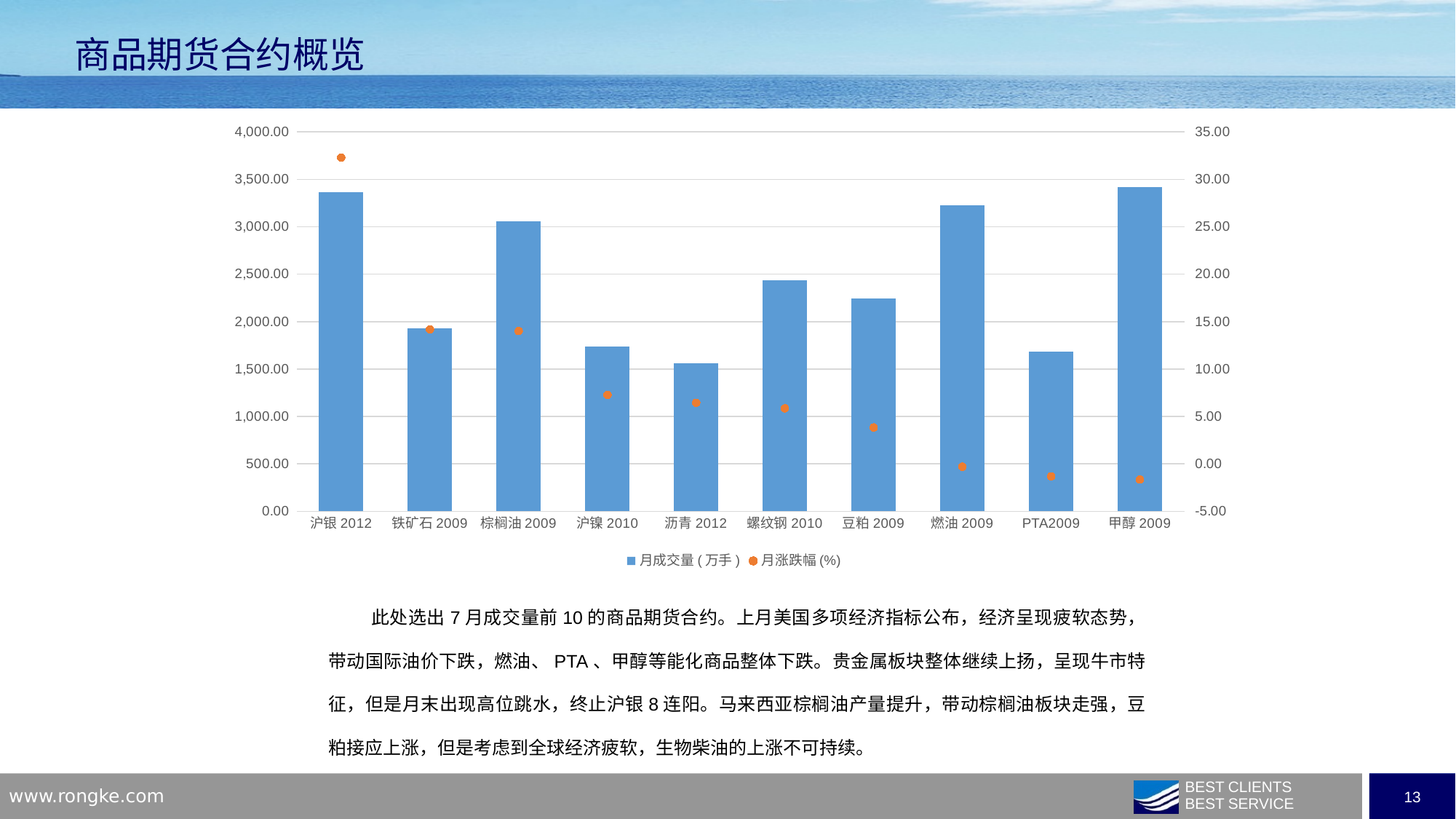

商品期货合约概览

### Chart

| Category | 月成交量(万手) | 月涨跌幅(%) |
|---|---|---|
| 沪银2012 | 3367.9895 | 32.2931 |
| 铁矿石2009 | 1931.0814 | 14.1801 |
| 棕榈油2009 | 3059.1238000000003 | 14.0104 |
| 沪镍2010 | 1733.9665 | 7.2754 |
| 沥青2012 | 1561.8029000000001 | 6.4468 |
| 螺纹钢2010 | 2436.699 | 5.8576 |
| 豆粕2009 | 2240.5643 | 3.8407 |
| 燃油2009 | 3229.1325 | -0.2996 |
| PTA2009 | 1681.3334 | -1.3158 |
| 甲醇2009 | 3415.4099 | -1.6543 |
此处选出7月成交量前10的商品期货合约。上月美国多项经济指标公布，经济呈现疲软态势，带动国际油价下跌，燃油、PTA、甲醇等能化商品整体下跌。贵金属板块整体继续上扬，呈现牛市特征，但是月末出现高位跳水，终止沪银8连阳。马来西亚棕榈油产量提升，带动棕榈油板块走强，豆粕接应上涨，但是考虑到全球经济疲软，生物柴油的上涨不可持续。